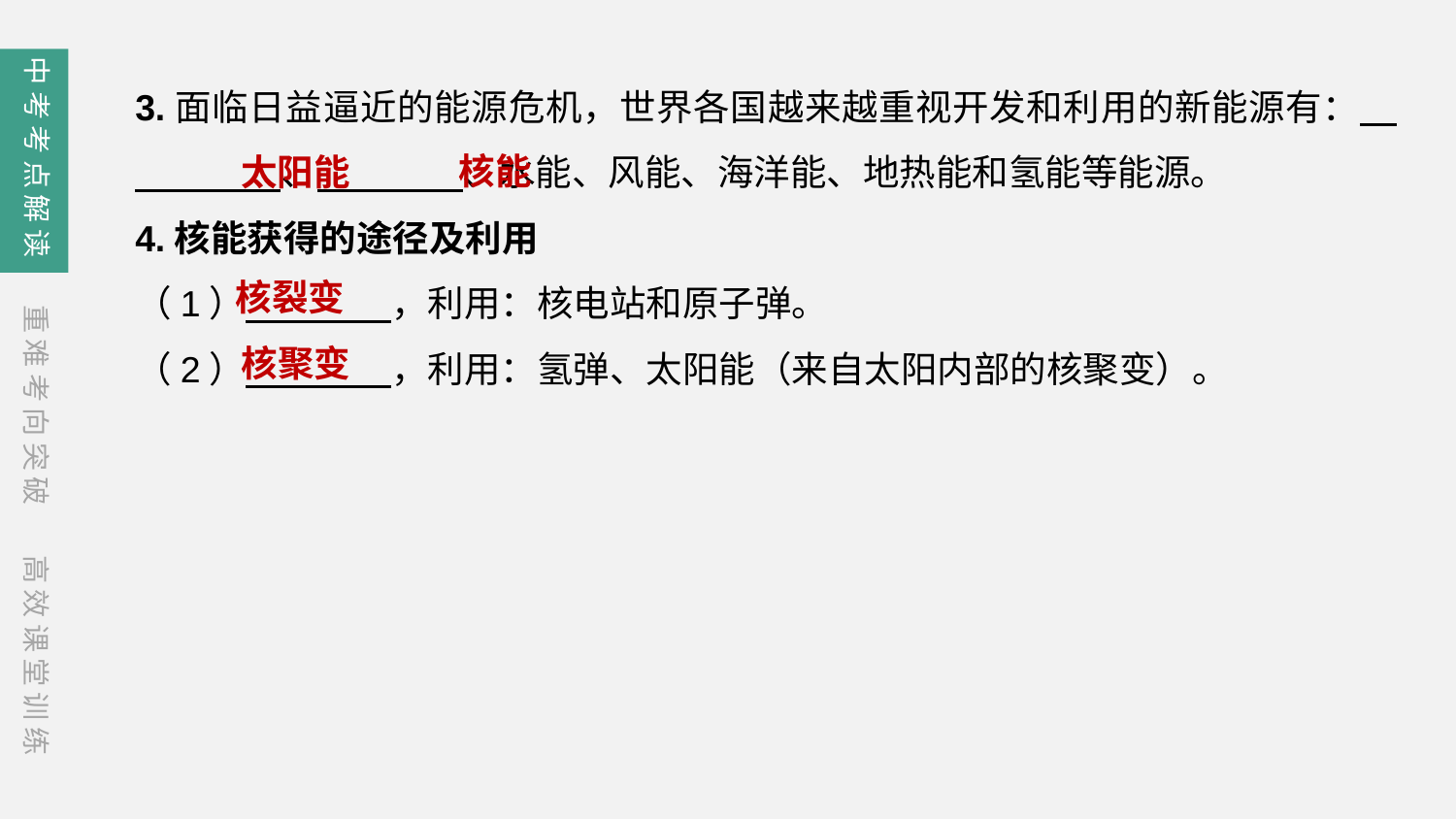

中考考点解读

3.面临日益逼近的能源危机，世界各国越来越重视开发和利用的新能源有：　　　　　、　　　　、水能、风能、海洋能、地热能和氢能等能源。
4.核能获得的途径及利用
（1）　　　　，利用：核电站和原子弹。
（2）　　　　，利用：氢弹、太阳能（来自太阳内部的核聚变）。
核能
太阳能
核裂变
重难考向突破
核聚变
高效课堂训练